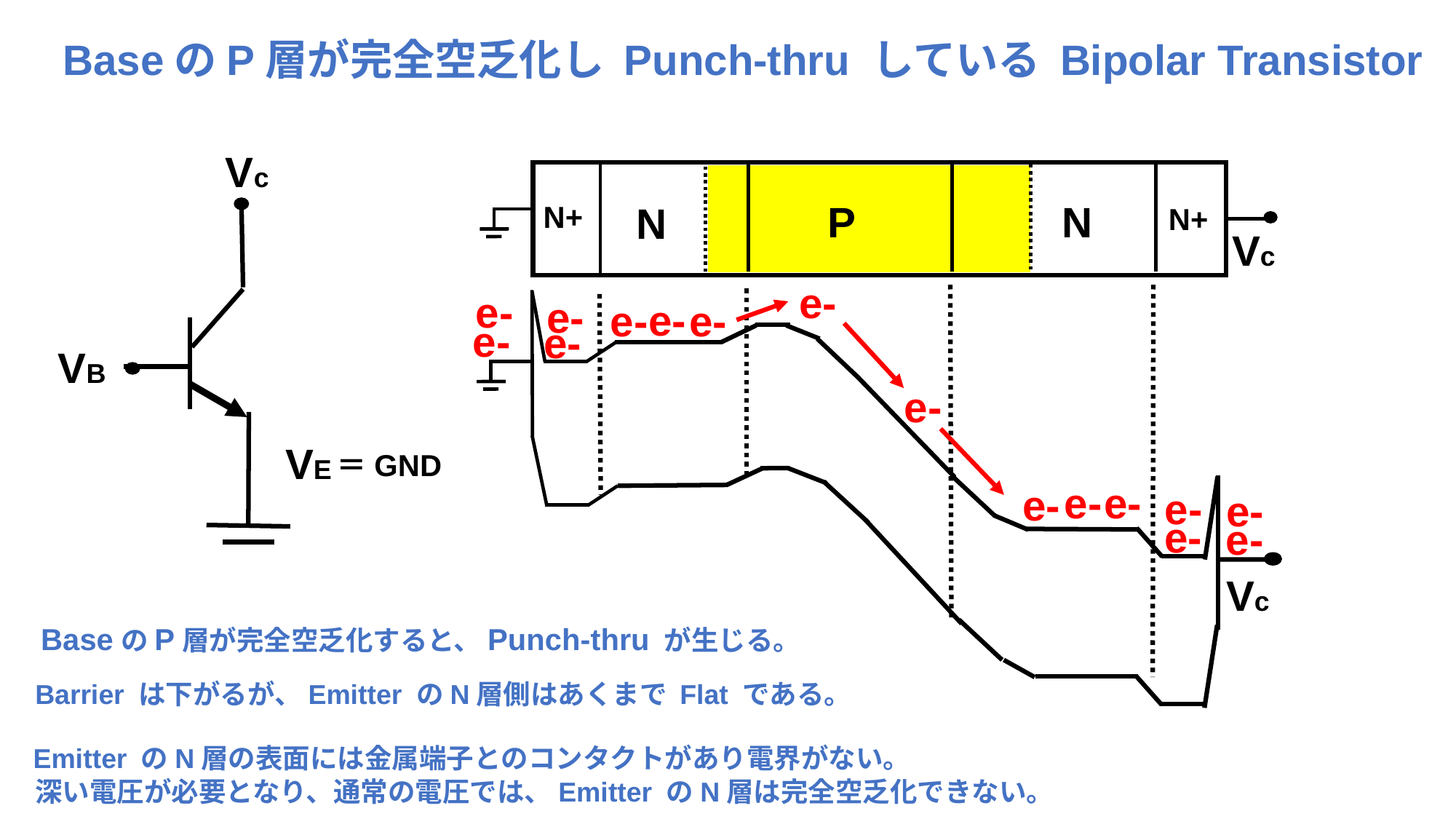

BaseのP層が完全空乏化し Punch-thru している Bipolar Transistor
Vc

P
N
N
N+
N+

Vc
e-
e-
e-
e-
e-
e-
e-
e-
VB

e-
VE
＝GND
e-
e-
e-
e-
e-
e-
e-

Vc
　　BaseのP層が完全空乏化すると、Punch-thru が生じる。
Barrier は下がるが、Emitter のN層側はあくまで Flat である。

Emitter のN層の表面には金属端子とのコンタクトがあり電界がない。
深い電圧が必要となり、通常の電圧では、Emitter のN層は完全空乏化できない。